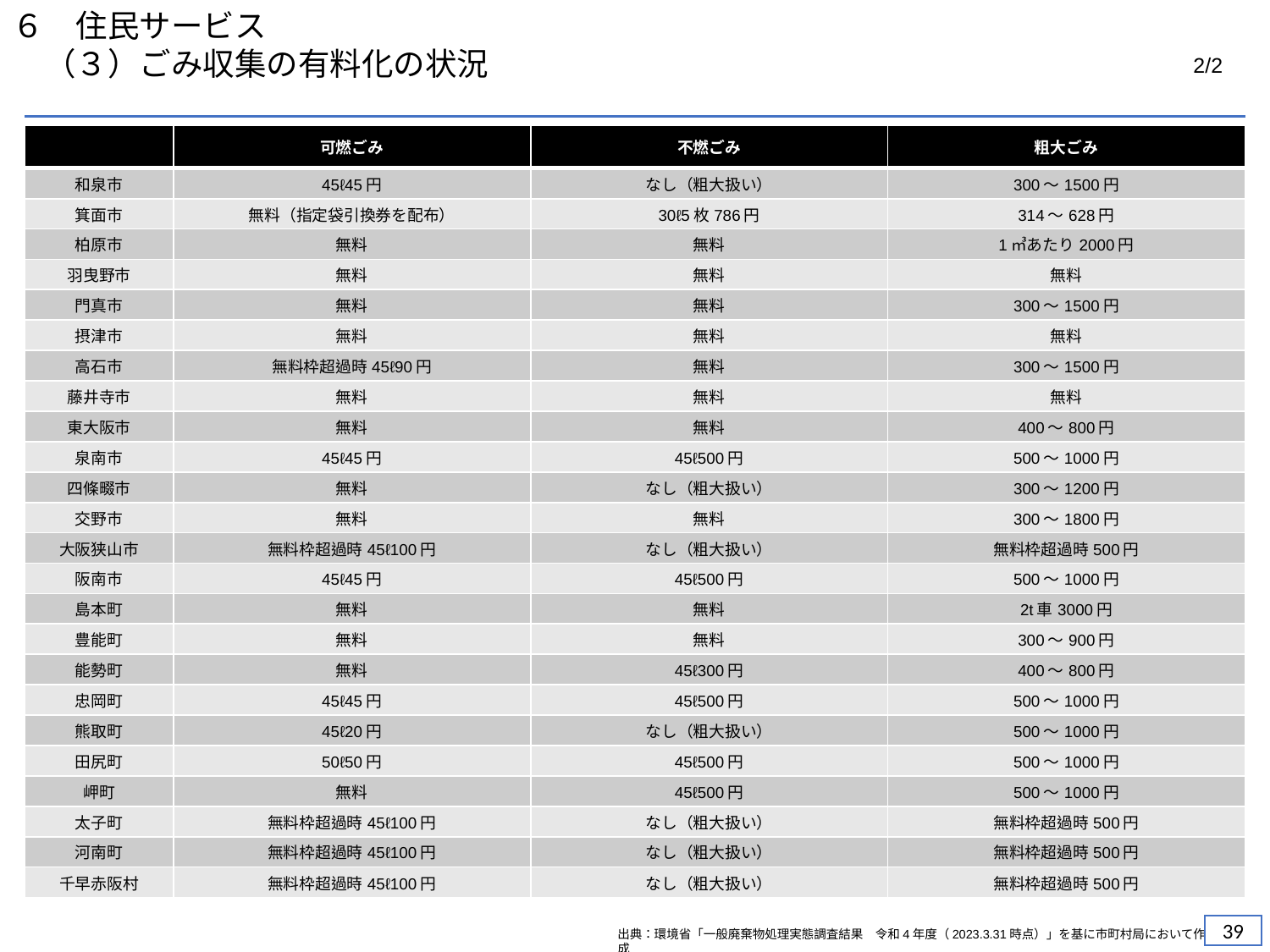

６　住民サービス
　（３）ごみ収集の有料化の状況
2/2
|  | 可燃ごみ | 不燃ごみ | 粗大ごみ |
| --- | --- | --- | --- |
| 和泉市 | 45ℓ45円 | なし（粗大扱い） | 300～1500円 |
| 箕面市 | 無料（指定袋引換券を配布） | 30ℓ5枚786円 | 314～628円 |
| 柏原市 | 無料 | 無料 | 1㎥あたり2000円 |
| 羽曳野市 | 無料 | 無料 | 無料 |
| 門真市 | 無料 | 無料 | 300～1500円 |
| 摂津市 | 無料 | 無料 | 無料 |
| 高石市 | 無料枠超過時45ℓ90円 | 無料 | 300～1500円 |
| 藤井寺市 | 無料 | 無料 | 無料 |
| 東大阪市 | 無料 | 無料 | 400～800円 |
| 泉南市 | 45ℓ45円 | 45ℓ500円 | 500～1000円 |
| 四條畷市 | 無料 | なし（粗大扱い） | 300～1200円 |
| 交野市 | 無料 | 無料 | 300～1800円 |
| 大阪狭山市 | 無料枠超過時45ℓ100円 | なし（粗大扱い） | 無料枠超過時500円 |
| 阪南市 | 45ℓ45円 | 45ℓ500円 | 500～1000円 |
| 島本町 | 無料 | 無料 | 2t車3000円 |
| 豊能町 | 無料 | 無料 | 300～900円 |
| 能勢町 | 無料 | 45ℓ300円 | 400～800円 |
| 忠岡町 | 45ℓ45円 | 45ℓ500円 | 500～1000円 |
| 熊取町 | 45ℓ20円 | なし（粗大扱い） | 500～1000円 |
| 田尻町 | 50ℓ50円 | 45ℓ500円 | 500～1000円 |
| 岬町 | 無料 | 45ℓ500円 | 500～1000円 |
| 太子町 | 無料枠超過時45ℓ100円 | なし（粗大扱い） | 無料枠超過時500円 |
| 河南町 | 無料枠超過時45ℓ100円 | なし（粗大扱い） | 無料枠超過時500円 |
| 千早赤阪村 | 無料枠超過時45ℓ100円 | なし（粗大扱い） | 無料枠超過時500円 |
39
出典：環境省「一般廃棄物処理実態調査結果　令和4年度（2023.3.31時点）」を基に市町村局において作成